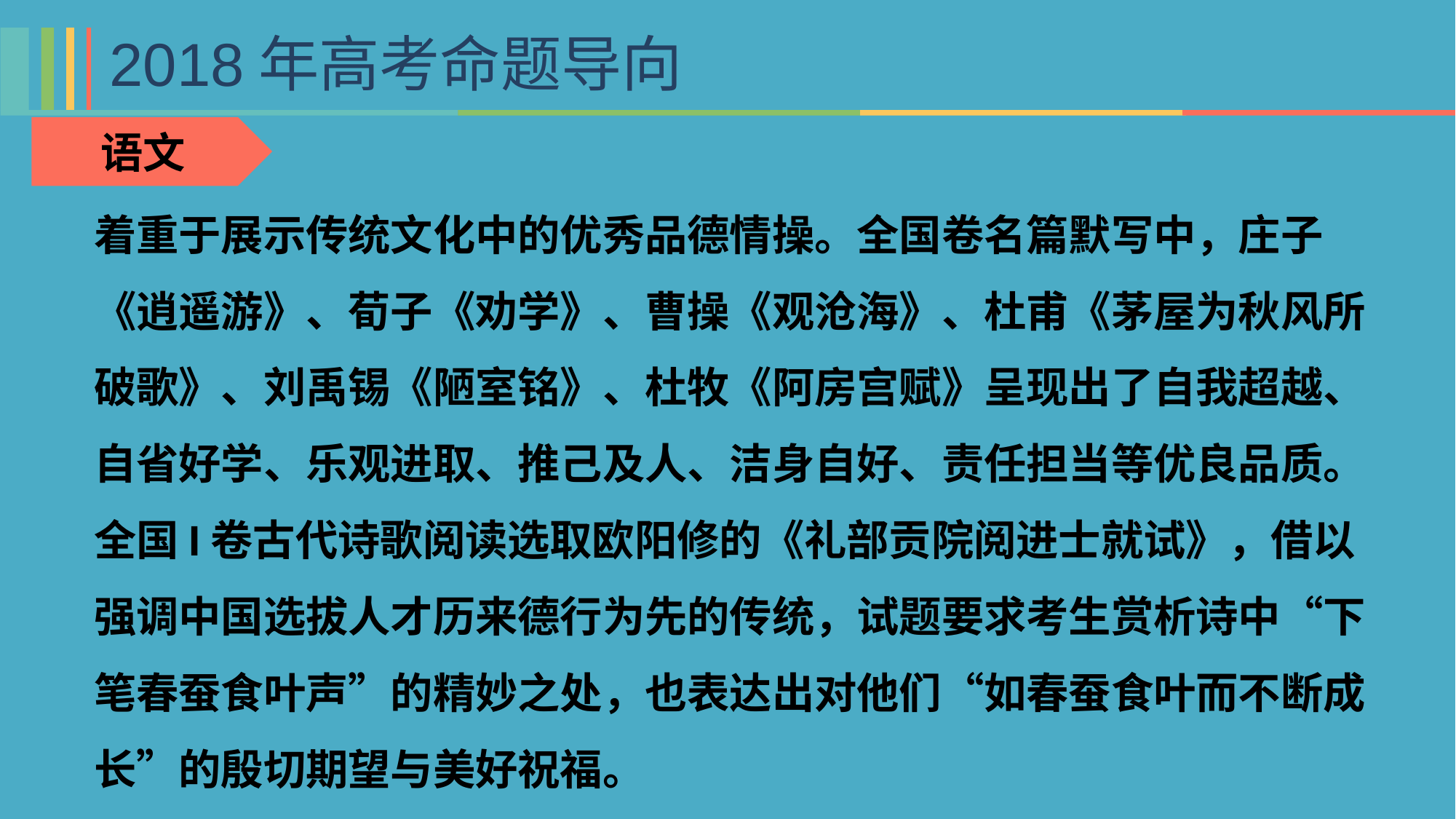

2018年高考命题导向

语文
着重于展示传统文化中的优秀品德情操。全国卷名篇默写中，庄子《逍遥游》、荀子《劝学》、曹操《观沧海》、杜甫《茅屋为秋风所破歌》、刘禹锡《陋室铭》、杜牧《阿房宫赋》呈现出了自我超越、自省好学、乐观进取、推己及人、洁身自好、责任担当等优良品质。全国I卷古代诗歌阅读选取欧阳修的《礼部贡院阅进士就试》，借以强调中国选拔人才历来德行为先的传统，试题要求考生赏析诗中“下笔春蚕食叶声”的精妙之处，也表达出对他们“如春蚕食叶而不断成长”的殷切期望与美好祝福。